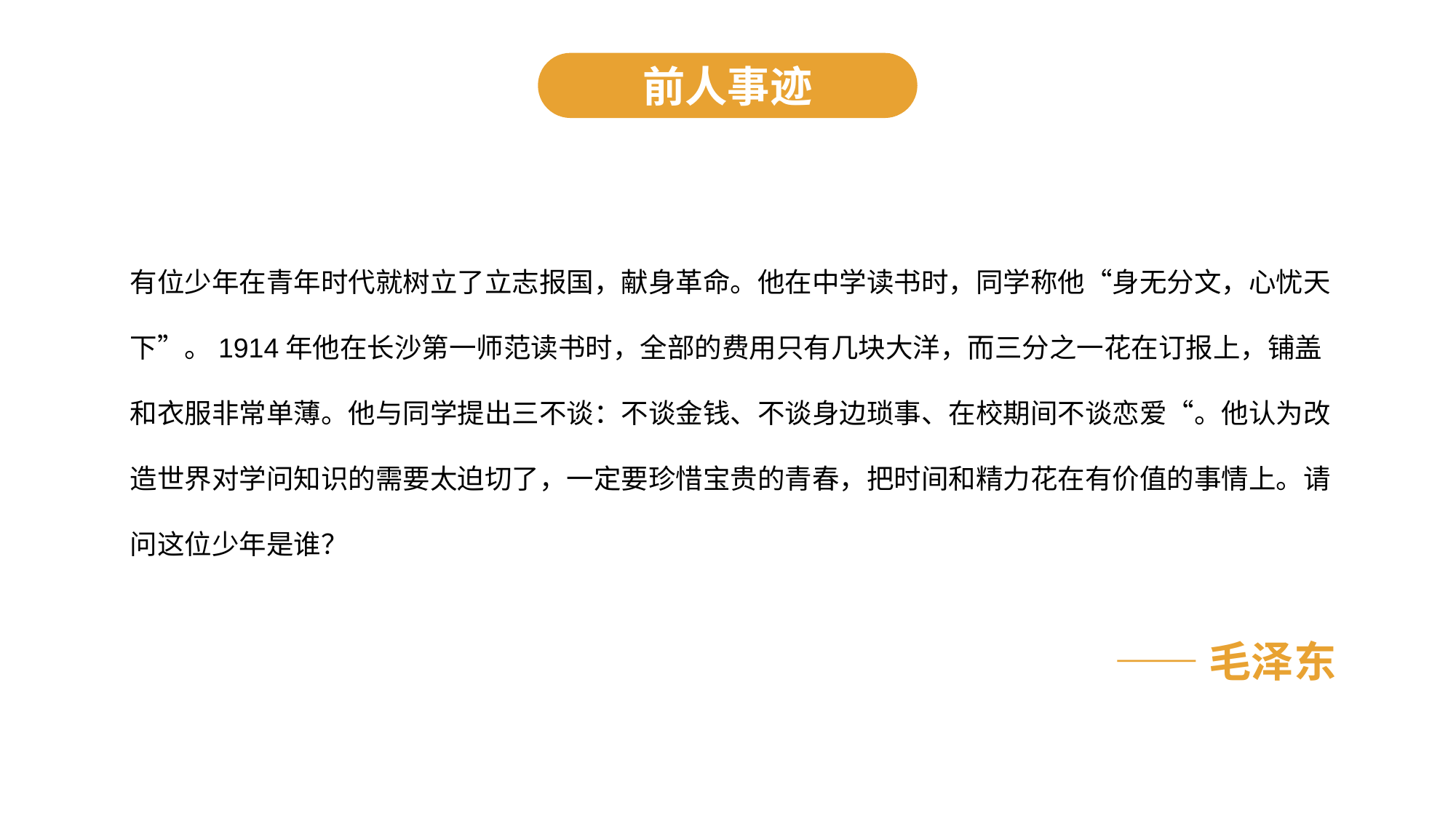

前人事迹
有位少年在青年时代就树立了立志报国，献身革命。他在中学读书时，同学称他“身无分文，心忧天下”。1914年他在长沙第一师范读书时，全部的费用只有几块大洋，而三分之一花在订报上，铺盖和衣服非常单薄。他与同学提出三不谈：不谈金钱、不谈身边琐事、在校期间不谈恋爱“。他认为改造世界对学问知识的需要太迫切了，一定要珍惜宝贵的青春，把时间和精力花在有价值的事情上。请问这位少年是谁？
——毛泽东